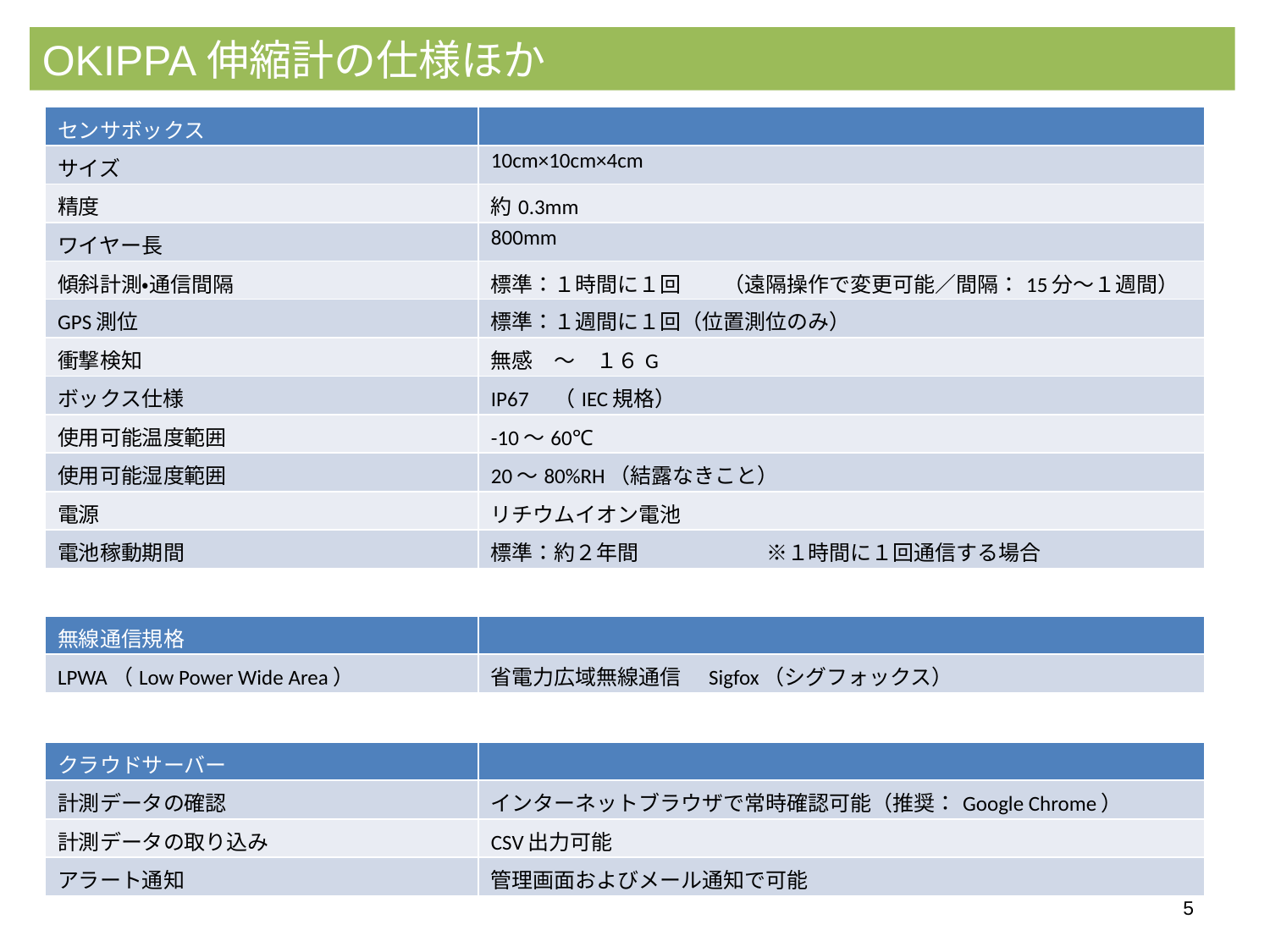

OKIPPA伸縮計の仕様ほか
| センサボックス |  |
| --- | --- |
| サイズ | 10cm×10cm×4cm |
| 精度 | 約0.3mm |
| ワイヤー長 | 800mm |
| 傾斜計測・通信間隔 | 標準：１時間に１回　　（遠隔操作で変更可能／間隔：15分～１週間） |
| GPS測位 | 標準：１週間に１回（位置測位のみ） |
| 衝撃検知 | 無感　～　１６G |
| ボックス仕様 | IP67　（IEC規格） |
| 使用可能温度範囲 | -10～60℃ |
| 使用可能湿度範囲 | 20～80%RH（結露なきこと） |
| 電源 | リチウムイオン電池 |
| 電池稼動期間 | 標準：約２年間　　　　　　※１時間に１回通信する場合 |
| 無線通信規格 |  |
| --- | --- |
| LPWA（Low Power Wide Area） | 省電力広域無線通信　Sigfox（シグフォックス） |
| クラウドサーバー |  |
| --- | --- |
| 計測データの確認 | インターネットブラウザで常時確認可能（推奨：Google Chrome） |
| 計測データの取り込み | CSV出力可能 |
| アラート通知 | 管理画面およびメール通知で可能 |
5